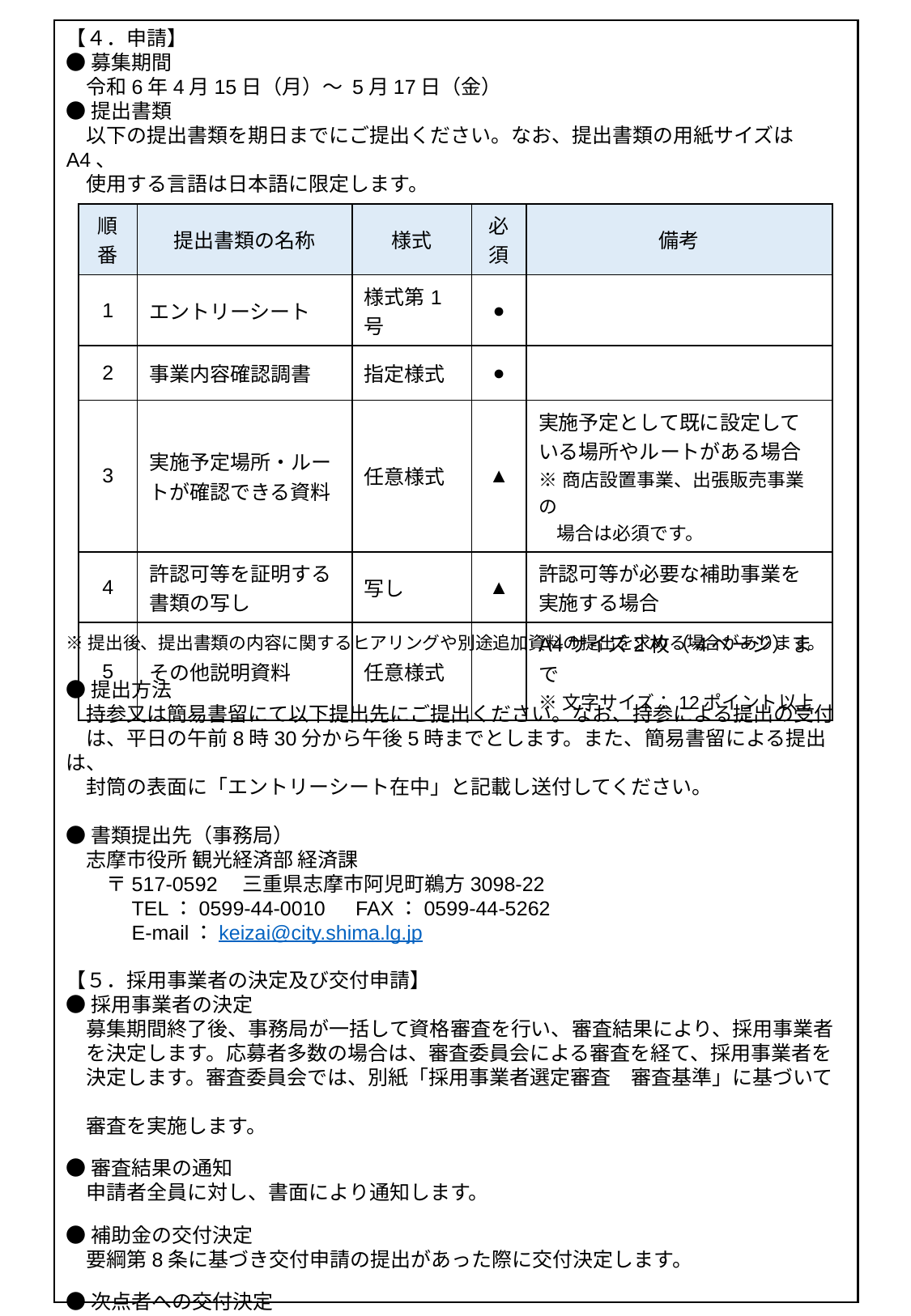

【４．申請】
●募集期間
　令和6年4月15日（月）～ 5月17日（金）
●提出書類
　以下の提出書類を期日までにご提出ください。なお、提出書類の用紙サイズはA4、
　使用する言語は日本語に限定します。

※提出後、提出書類の内容に関するヒアリングや別途追加資料の提出を求める場合があります。

●提出方法
　持参又は簡易書留にて以下提出先にご提出ください。なお、持参による提出の受付
　は、平日の午前8時30分から午後5時までとします。また、簡易書留による提出は、
　封筒の表面に「エントリーシート在中」と記載し送付してください。

●書類提出先（事務局）
　志摩市役所 観光経済部 経済課
　　〒517-0592　三重県志摩市阿児町鵜方3098-22
　　　TEL：0599-44-0010　FAX：0599-44-5262
　　　E-mail：keizai@city.shima.lg.jp

【５．採用事業者の決定及び交付申請】
●採用事業者の決定
　募集期間終了後、事務局が一括して資格審査を行い、審査結果により、採用事業者
　を決定します。応募者多数の場合は、審査委員会による審査を経て、採用事業者を
　決定します。審査委員会では、別紙「採用事業者選定審査　審査基準」に基づいて
　審査を実施します。

●審査結果の通知
　申請者全員に対し、書面により通知します。

●補助金の交付決定
　要綱第8条に基づき交付申請の提出があった際に交付決定します。

●次点者への交付決定
　採用事業者が交付申請をしなかった場合、その他権利を失った場合はその旨を次点
　者へ通知し、要綱第8条に基づき交付申請の提出があった後に交付決定を行います。

| 順番 | 提出書類の名称 | 様式 | 必須 | 備考 |
| --- | --- | --- | --- | --- |
| 1 | エントリーシート | 様式第1号 | ● |  |
| 2 | 事業内容確認調書 | 指定様式 | ● |  |
| 3 | 実施予定場所・ルートが確認できる資料 | 任意様式 | ▲ | 実施予定として既に設定している場所やルートがある場合 ※商店設置事業、出張販売事業の 　場合は必須です。 |
| 4 | 許認可等を証明する書類の写し | 写し | ▲ | 許認可等が必要な補助事業を実施する場合 |
| 5 | その他説明資料 | 任意様式 |  | A4サイズ2枚（4ページ）まで ※文字サイズ：12ポイント以上 |